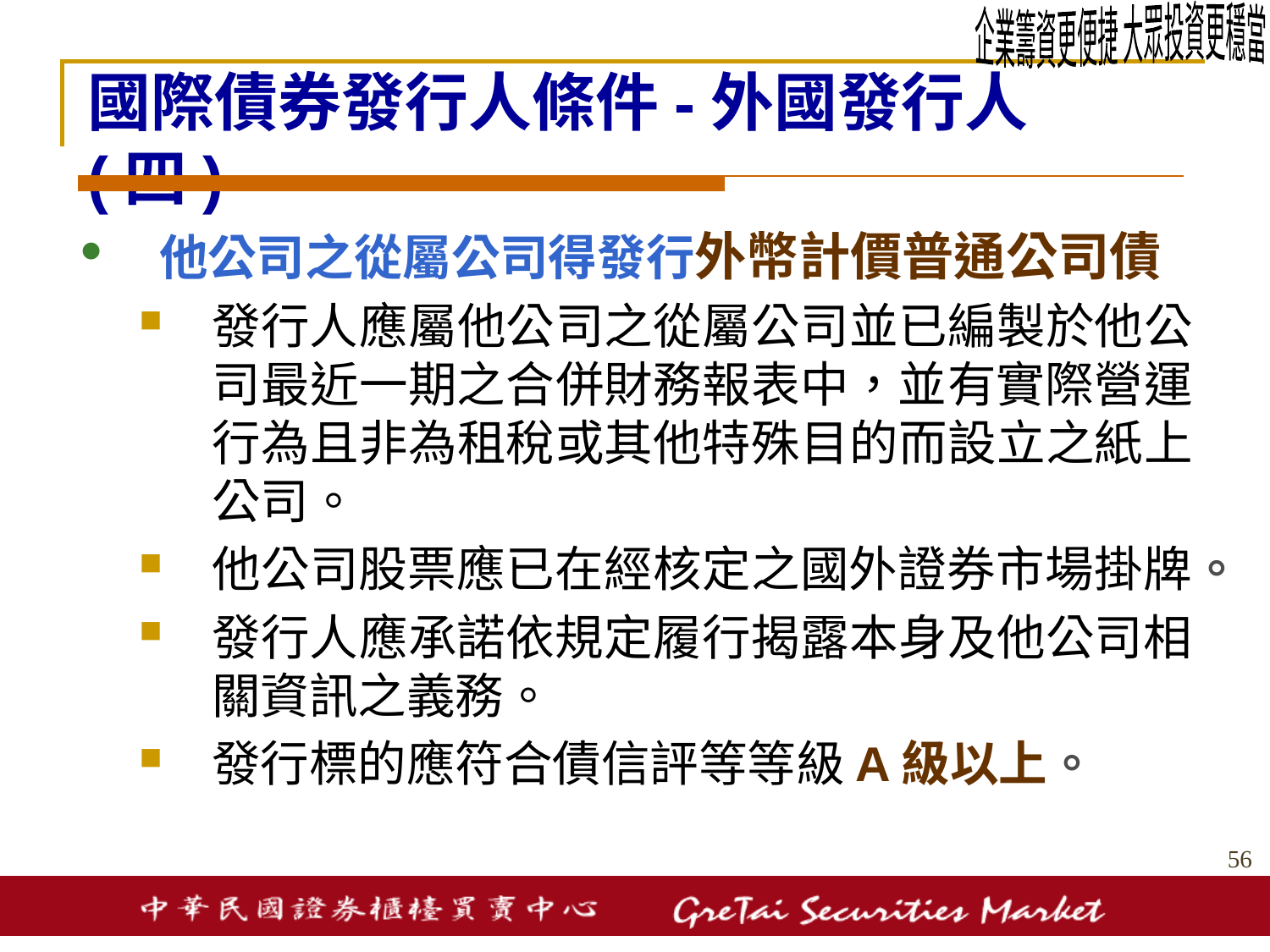

企業籌資更便捷 大眾投資更穩當
# 國際債券發行人條件-外國發行人(四)

他公司之從屬公司得發行外幣計價普通公司債
發行人應屬他公司之從屬公司並已編製於他公司最近一期之合併財務報表中，並有實際營運行為且非為租稅或其他特殊目的而設立之紙上公司。
他公司股票應已在經核定之國外證券市場掛牌。
發行人應承諾依規定履行揭露本身及他公司相關資訊之義務。
發行標的應符合債信評等等級A級以上。

56